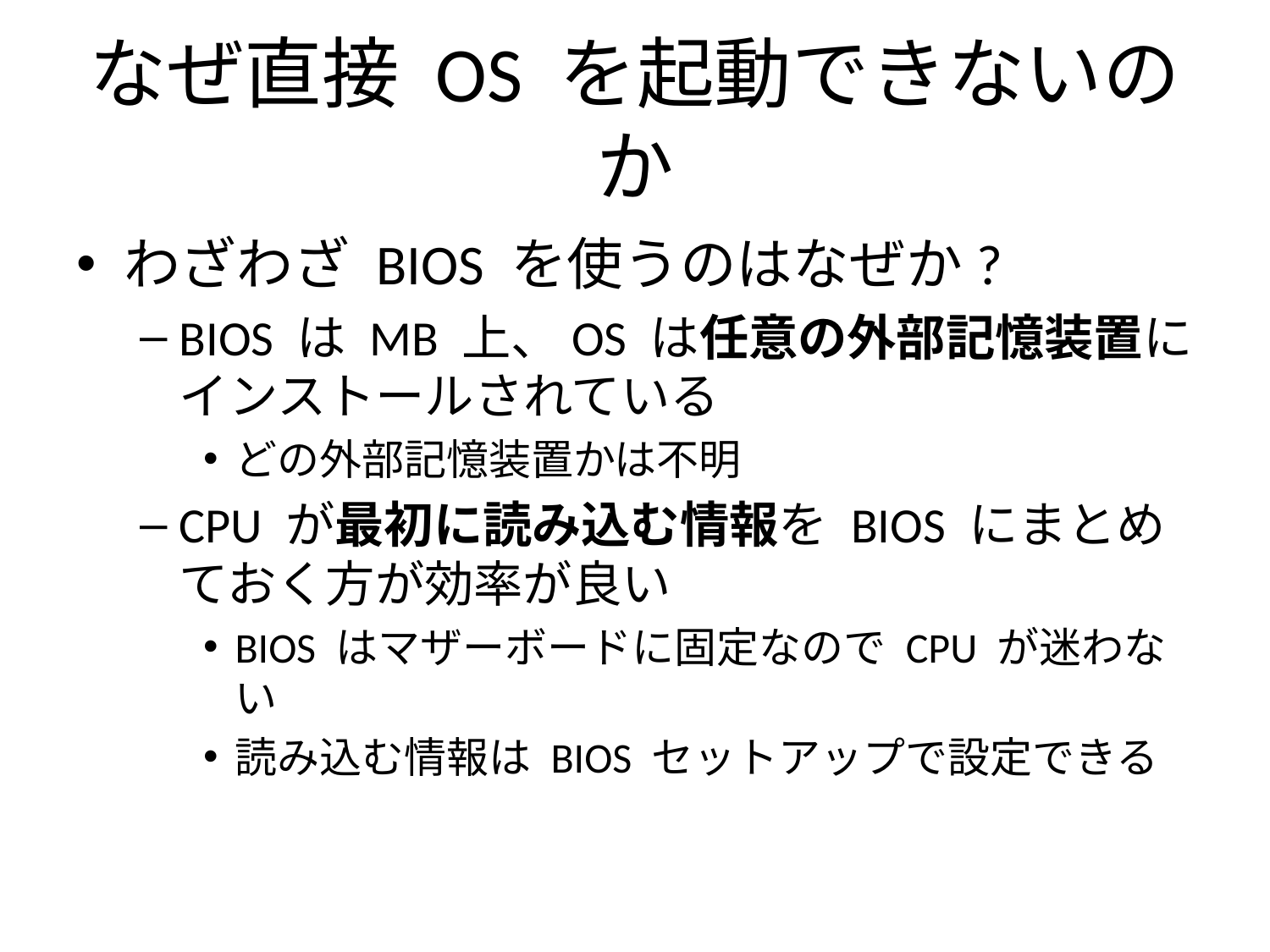

# なぜ直接 OS を起動できないのか
わざわざ BIOS を使うのはなぜか?
BIOS は MB 上、OS は任意の外部記憶装置にインストールされている
どの外部記憶装置かは不明
CPU が最初に読み込む情報を BIOS にまとめておく方が効率が良い
BIOS はマザーボードに固定なので CPU が迷わない
読み込む情報は BIOS セットアップで設定できる